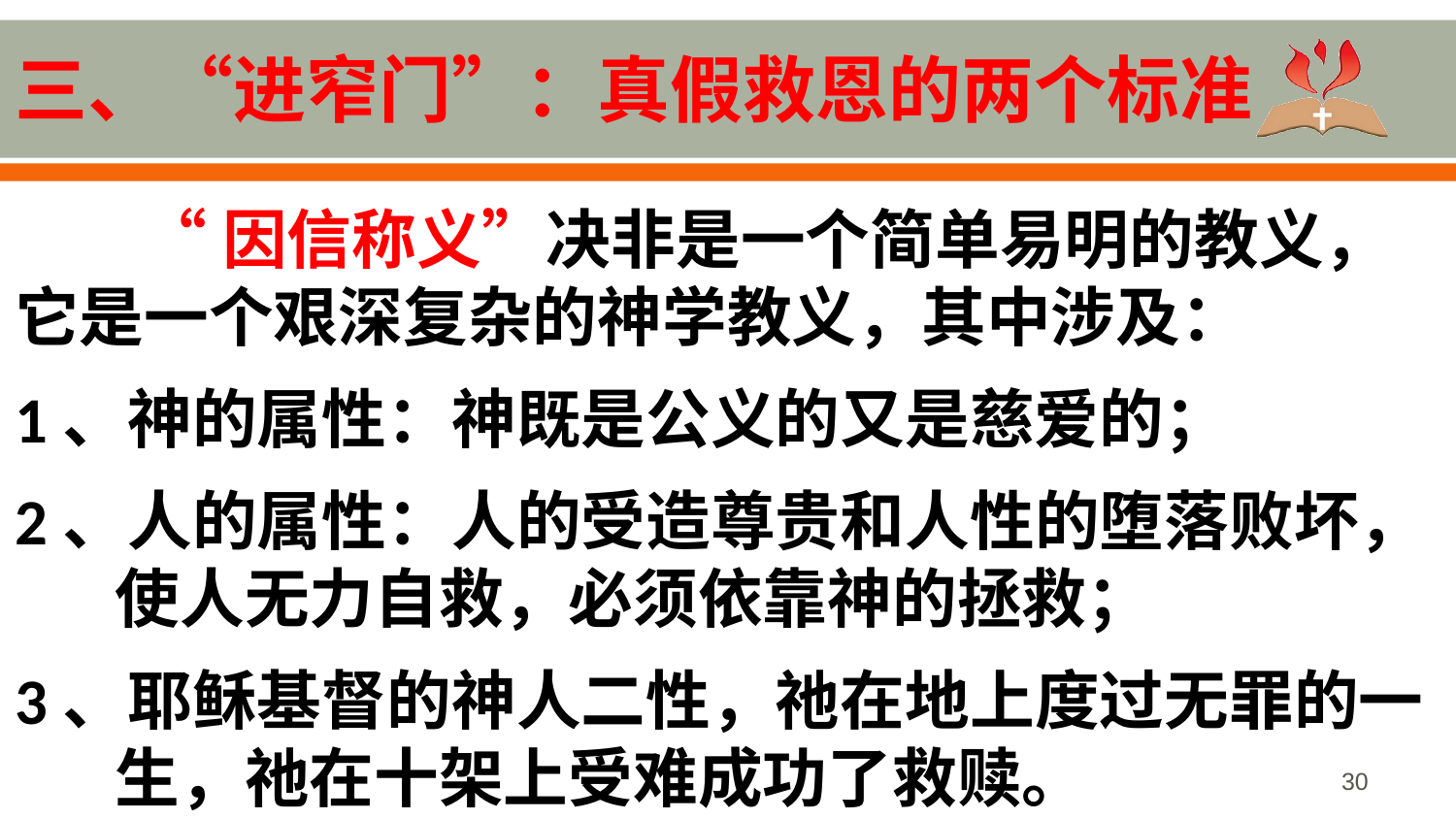

# 三、“进窄门”：真假救恩的两个标准
“因信称义”决非是一个简单易明的教义，它是一个艰深复杂的神学教义，其中涉及：
1、神的属性：神既是公义的又是慈爱的；
2、人的属性：人的受造尊贵和人性的堕落败坏，使人无力自救，必须依靠神的拯救；
3、耶稣基督的神人二性，祂在地上度过无罪的一生，祂在十架上受难成功了救赎。

30